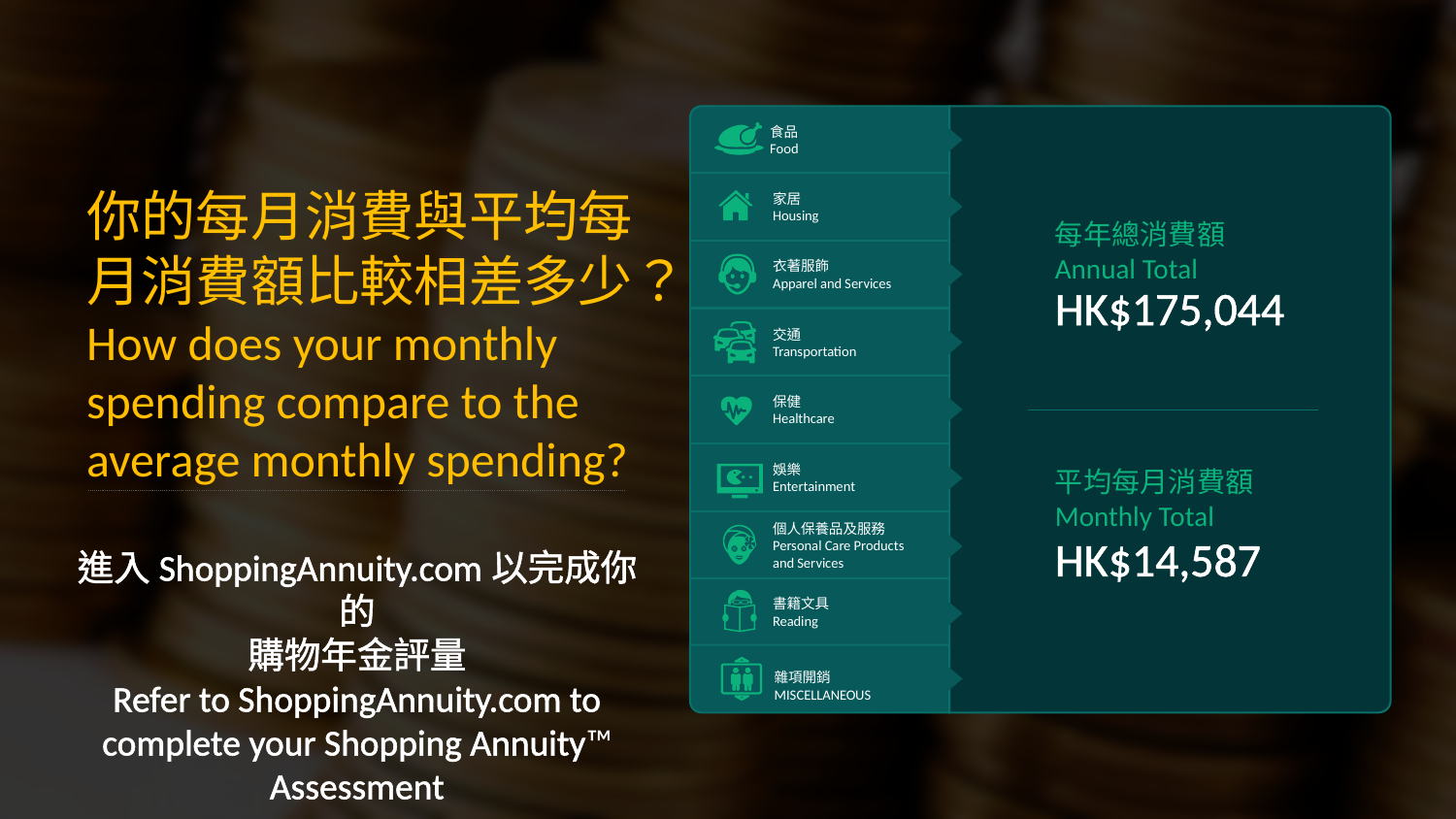

食品
Food

家居
Housing

每年總消費額
Annual Total
衣著服飾
Apparel and Services

HK$175,044
交通
Transportation

保健
Healthcare

娛樂
Entertainment

平均每月消費額
Monthly Total

個人保養品及服務
Personal Care Products
and Services

HK$14,587

書籍文具
Reading

雜項開銷
MISCELLANEOUS

你的每月消費與平均每月消費額比較相差多少？
How does your monthly spending compare to the average monthly spending?
進入ShoppingAnnuity.com以完成你的
購物年金評量
Refer to ShoppingAnnuity.com to complete your Shopping Annuity™ Assessment